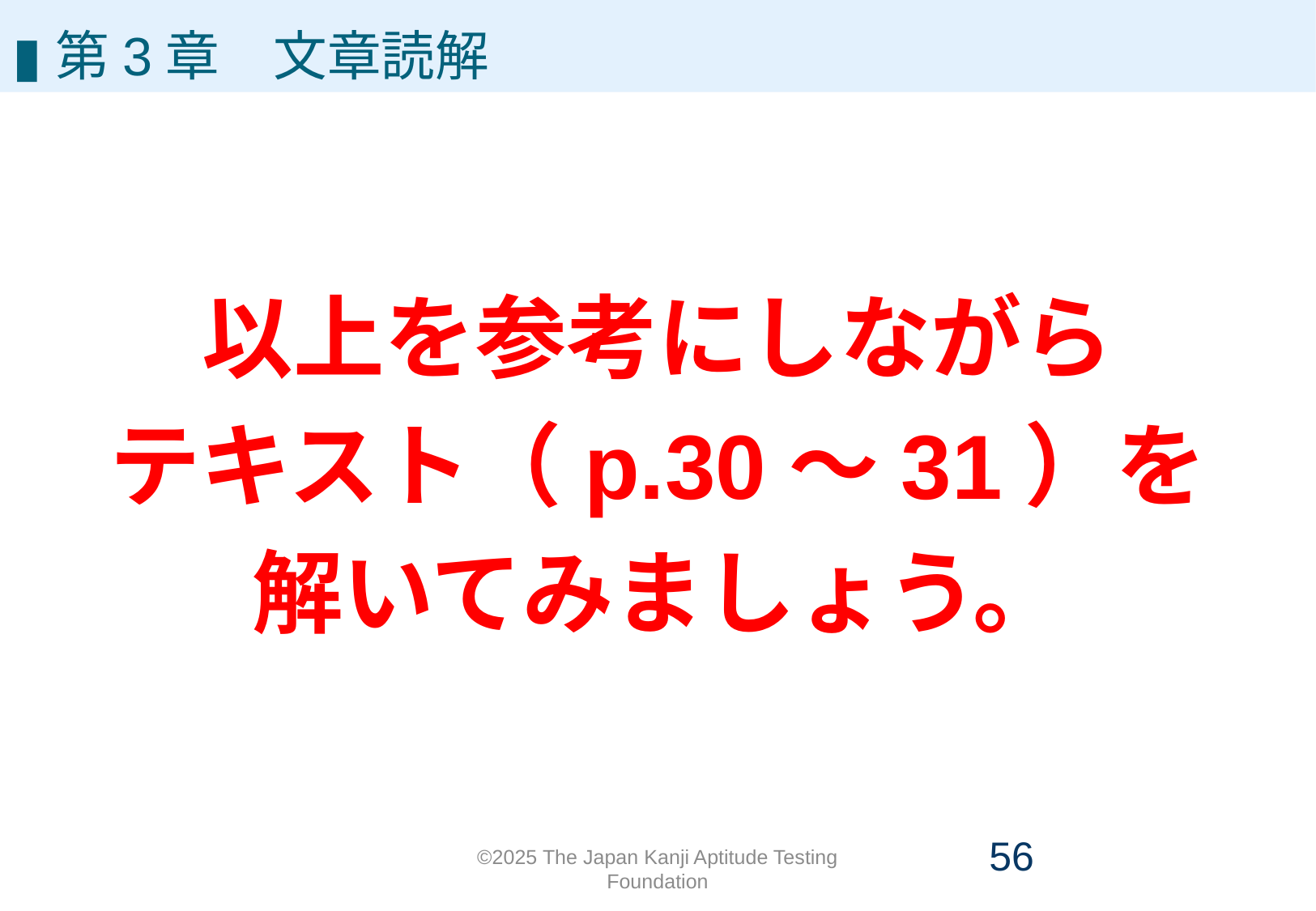

▮第3章　文章読解

以上を参考にしながら
テキスト（p.30～31）を
解いてみましょう。

©2025 The Japan Kanji Aptitude Testing Foundation
56